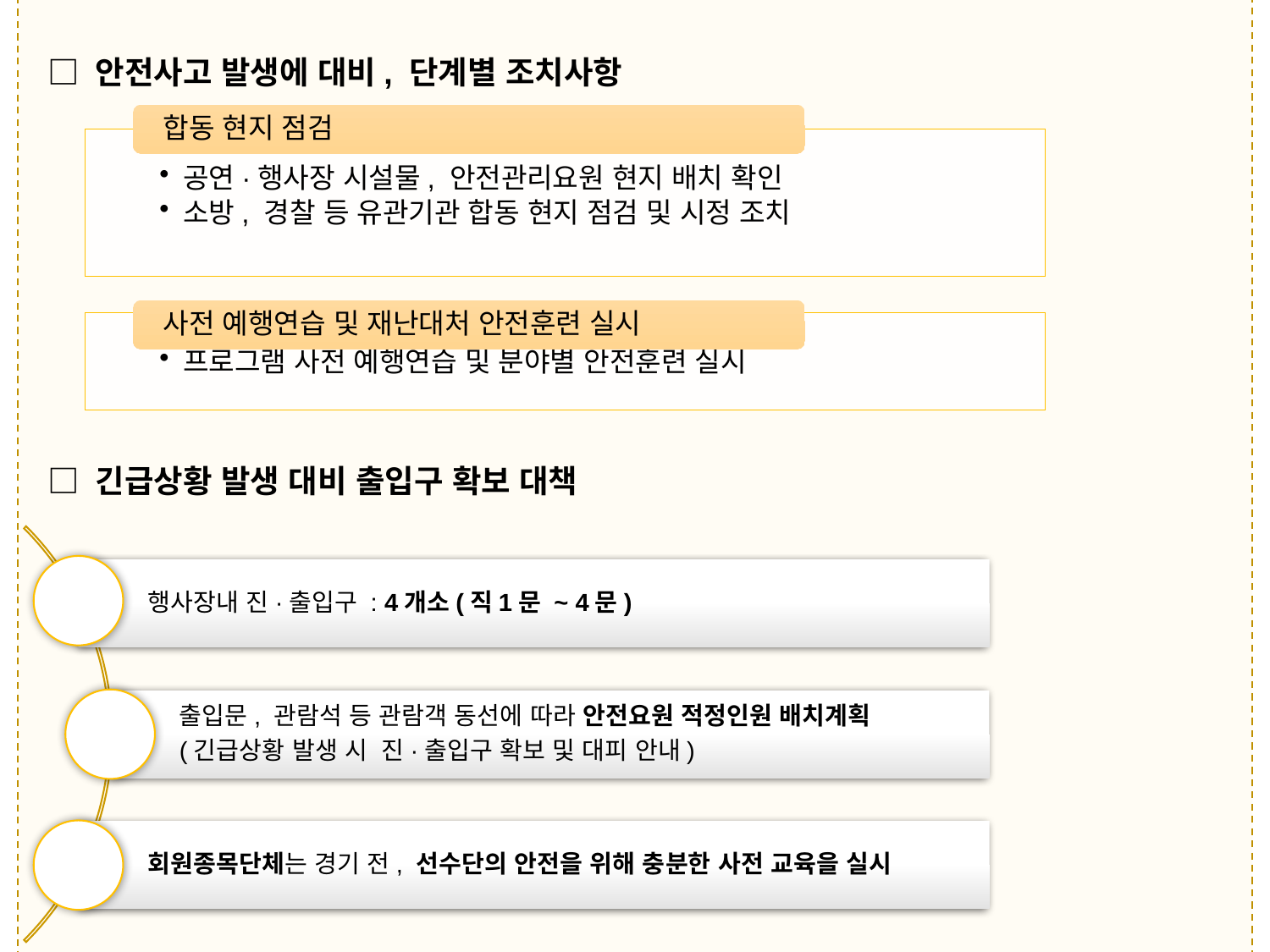

□ 안전사고 발생에 대비, 단계별 조치사항
공연·행사장 시설물, 안전관리요원 현지 배치 확인
소방, 경찰 등 유관기관 합동 현지 점검 및 시정 조치
합동 현지 점검
프로그램 사전 예행연습 및 분야별 안전훈련 실시
사전 예행연습 및 재난대처 안전훈련 실시
□ 긴급상황 발생 대비 출입구 확보 대책
행사장내 진·출입구 : 4개소(직1문 ~ 4문)
출입문, 관람석 등 관람객 동선에 따라 안전요원 적정인원 배치계획
(긴급상황 발생 시  진·출입구 확보 및 대피 안내)
회원종목단체는 경기 전, 선수단의 안전을 위해 충분한 사전 교육을 실시